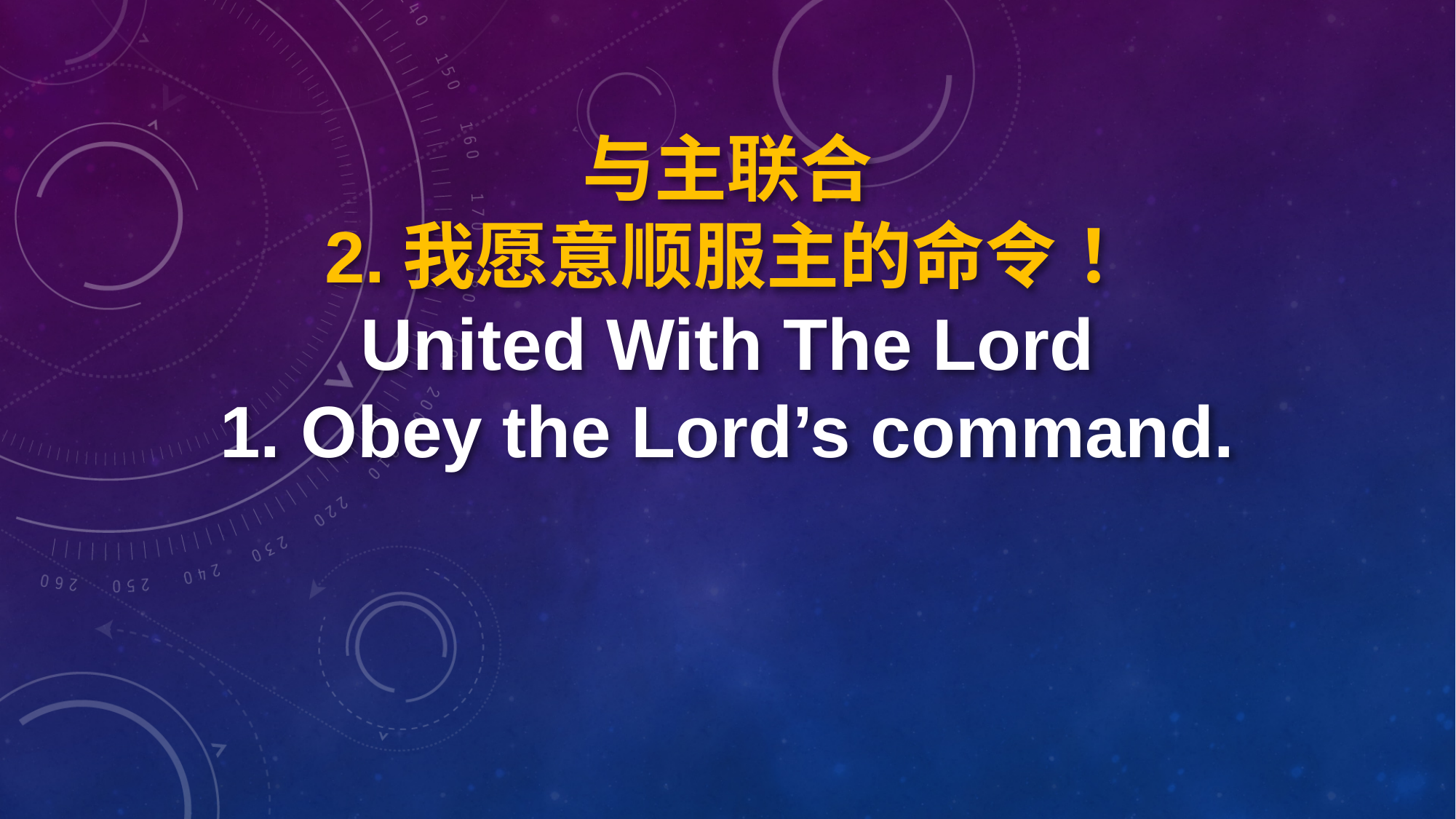

与主联合
2.我愿意顺服主的命令！
United With The Lord
1. Obey the Lord’s command.